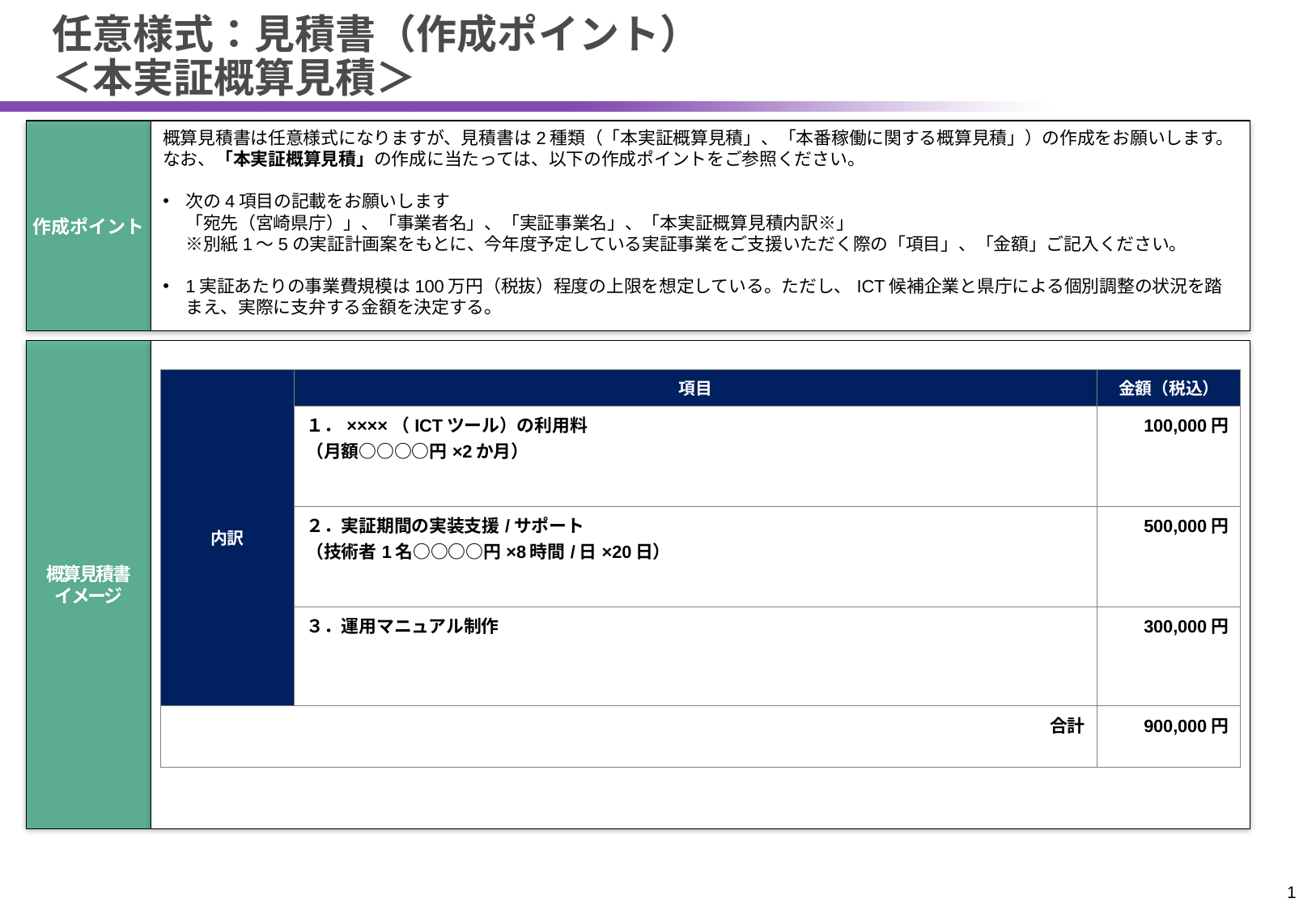

# 任意様式：見積書（作成ポイント） ＜本実証概算見積＞
作成ポイント
概算見積書は任意様式になりますが、見積書は2種類（「本実証概算見積」、「本番稼働に関する概算見積」）の作成をお願いします。
なお、「本実証概算見積」の作成に当たっては、以下の作成ポイントをご参照ください。

次の4項目の記載をお願いします
「宛先（宮崎県庁）」、「事業者名」、「実証事業名」、「本実証概算見積内訳※」
※別紙1～5の実証計画案をもとに、今年度予定している実証事業をご支援いただく際の「項目」、「金額」ご記入ください。

1実証あたりの事業費規模は100万円（税抜）程度の上限を想定している。ただし、ICT候補企業と県庁による個別調整の状況を踏まえ、実際に支弁する金額を決定する。
概算見積書
イメージ

| 内訳 | 項目 | 金額（税込） |
| --- | --- | --- |
|  | １．××××（ICTツール）の利用料 （月額○○○○円×2か月） | 100,000円 |
|  | ２．実証期間の実装支援/サポート （技術者1名○○○○円×8時間/日×20日） | 500,000円 |
|  | ３．運用マニュアル制作 | 300,000円 |
| 合計 |  | 900,000円 |